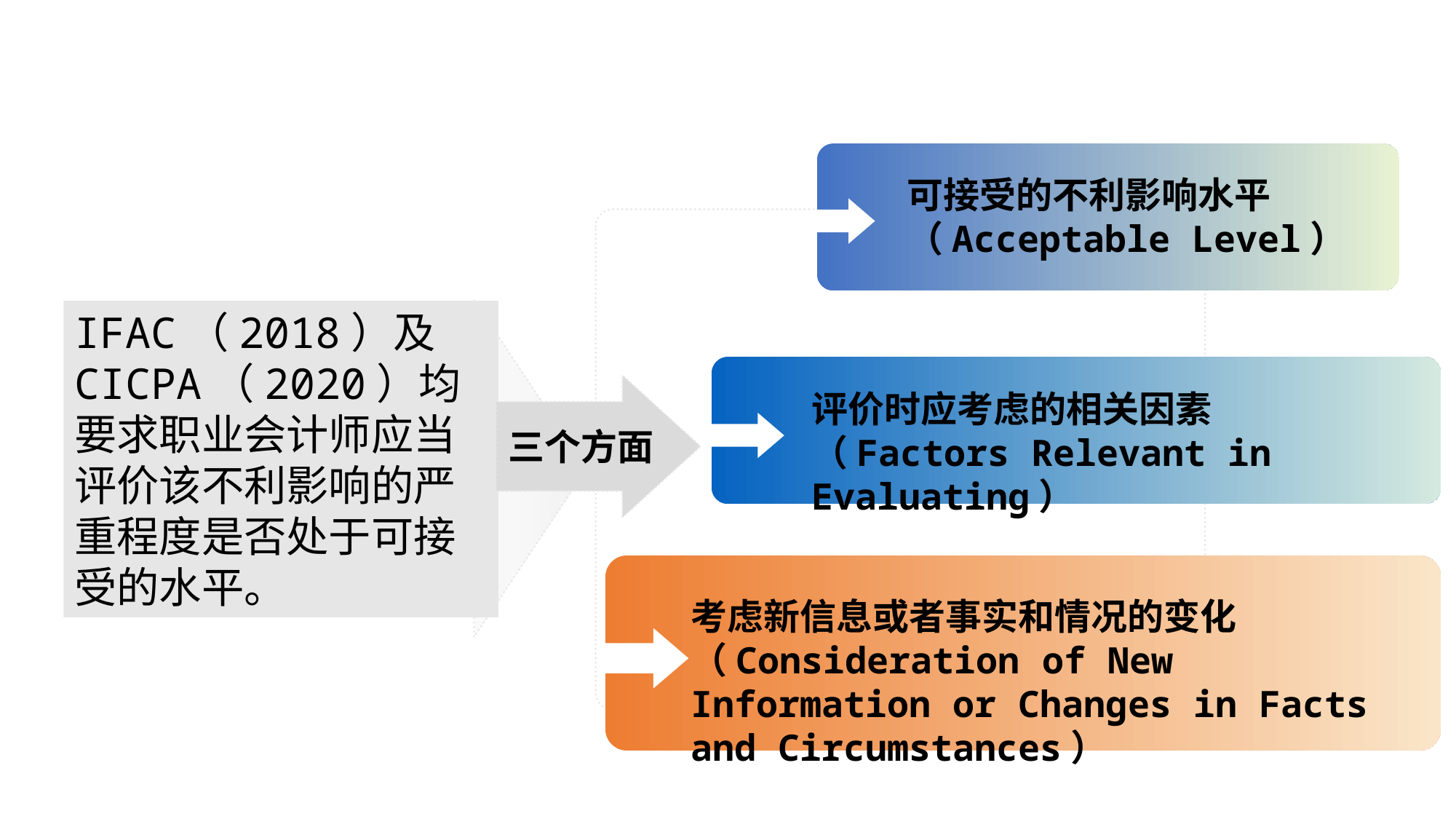

可接受的不利影响水平（Acceptable Level）

IFAC（2018）及CICPA（2020）均要求职业会计师应当评价该不利影响的严重程度是否处于可接受的水平。

评价时应考虑的相关因素
（Factors Relevant in Evaluating）
 三个方面

考虑新信息或者事实和情况的变化
（Consideration of New Information or Changes in Facts and Circumstances）